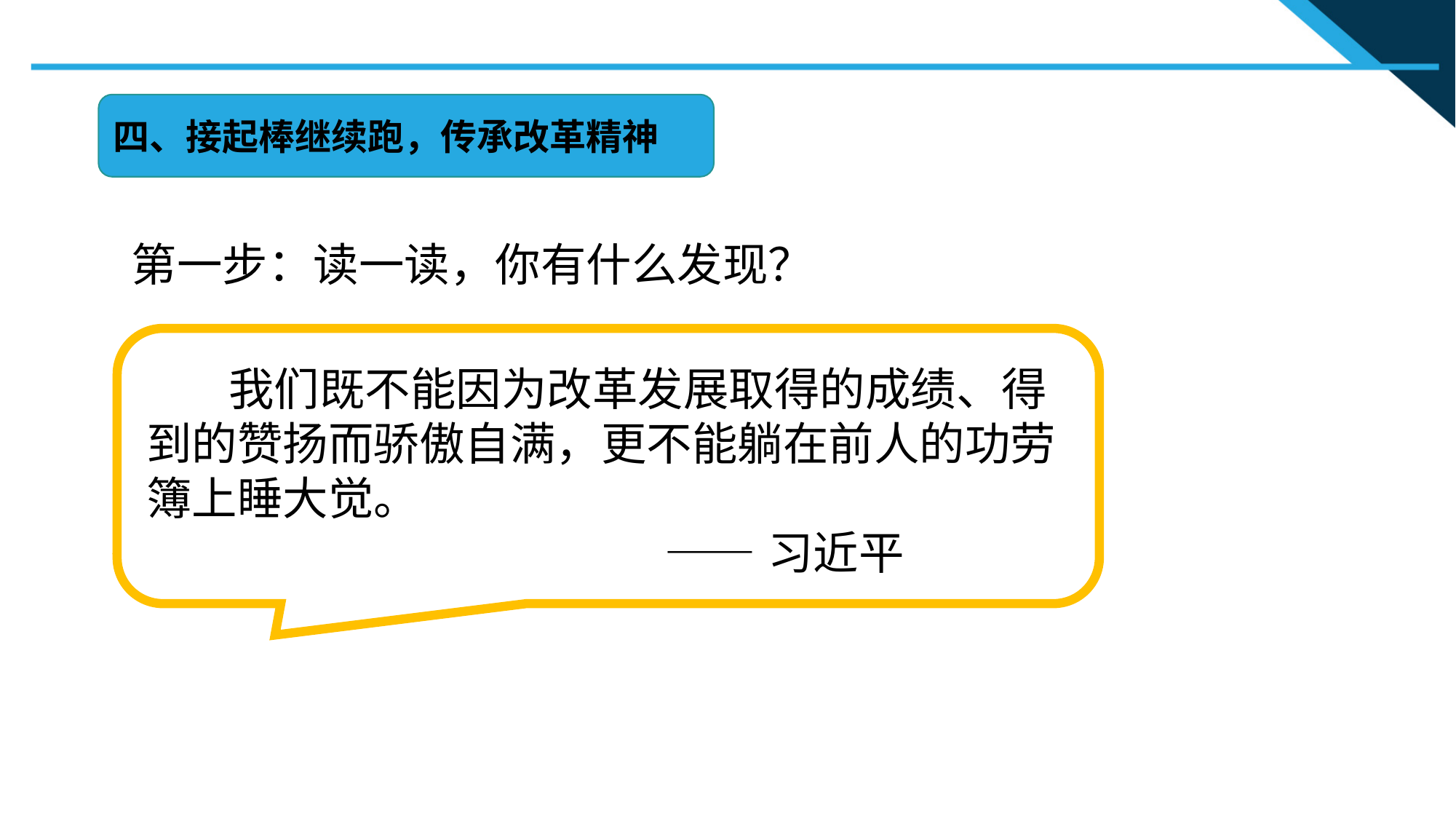

四、接起棒继续跑，传承改革精神
环节四、接力棒，我来接
第一步：读一读，你有什么发现？

       我们既不能因为改革发展取得的成绩、得到的赞扬而骄傲自满，更不能躺在前人的功劳簿上睡大觉。
                                                   ——习近平